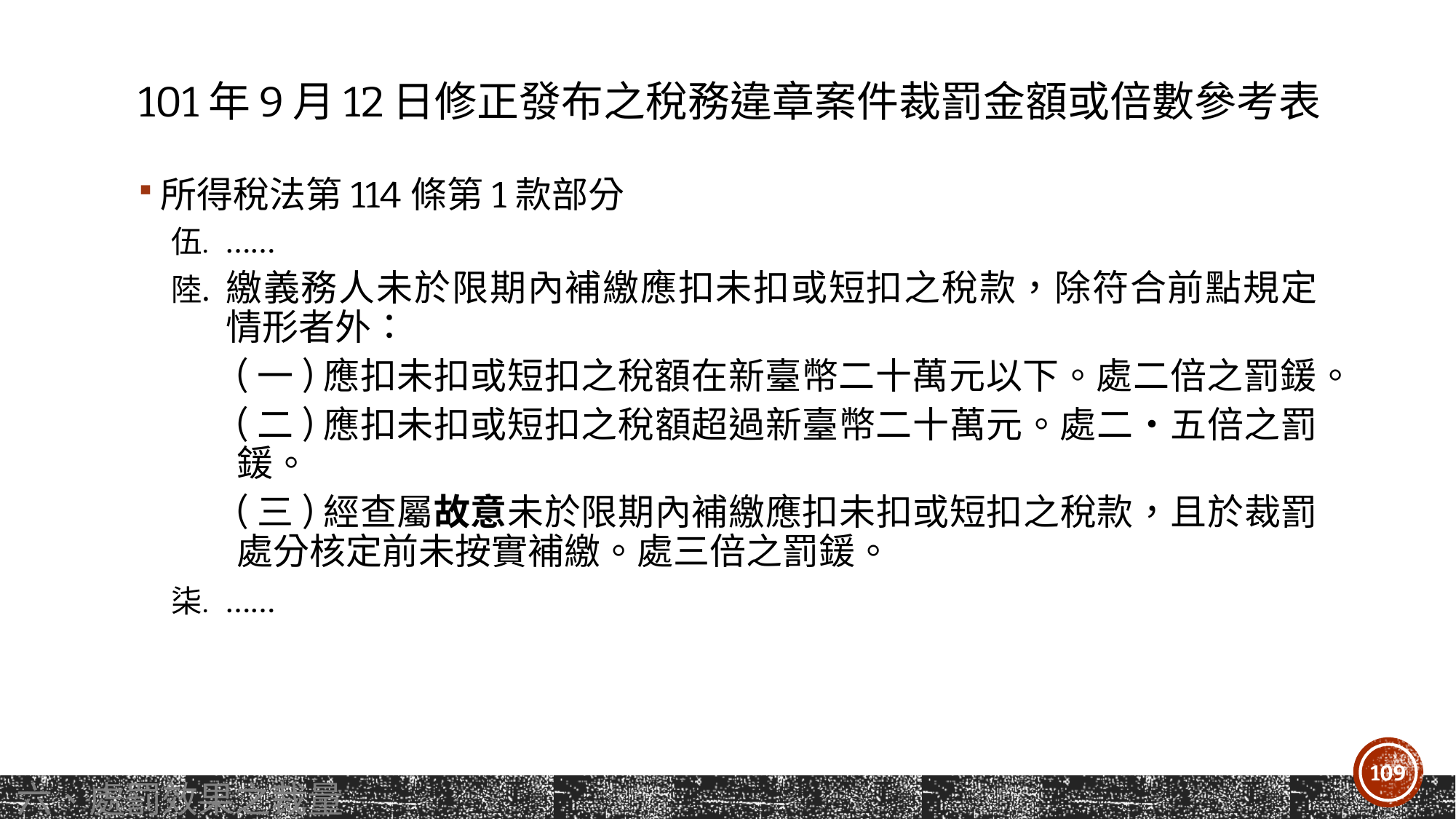

# 101年9月12日修正發布之稅務違章案件裁罰金額或倍數參考表
所得稅法第114條第1款部分
……
繳義務人未於限期內補繳應扣未扣或短扣之稅款，除符合前點規定情形者外：
(一)應扣未扣或短扣之稅額在新臺幣二十萬元以下。處二倍之罰鍰。
(二)應扣未扣或短扣之稅額超過新臺幣二十萬元。處二‧五倍之罰鍰。
(三)經查屬故意未於限期內補繳應扣未扣或短扣之稅款，且於裁罰處分核定前未按實補繳。處三倍之罰鍰。
……

109